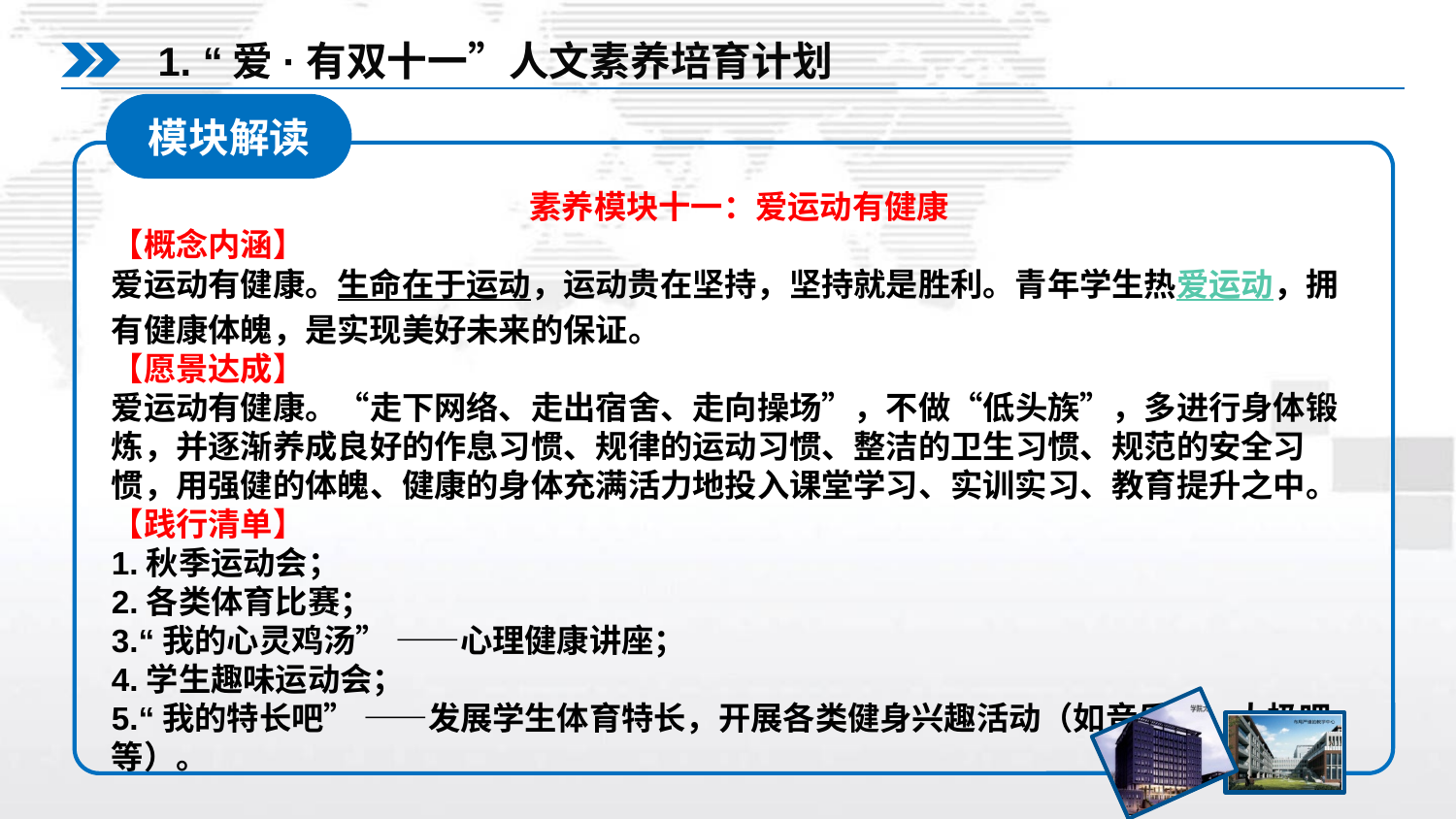

1. “爱·有双十一”人文素养培育计划

模块解读

素养模块十一：爱运动有健康
【概念内涵】
爱运动有健康。生命在于运动，运动贵在坚持，坚持就是胜利。青年学生热爱运动，拥有健康体魄，是实现美好未来的保证。
【愿景达成】
爱运动有健康。“走下网络、走出宿舍、走向操场”，不做“低头族”，多进行身体锻炼，并逐渐养成良好的作息习惯、规律的运动习惯、整洁的卫生习惯、规范的安全习惯，用强健的体魄、健康的身体充满活力地投入课堂学习、实训实习、教育提升之中。
【践行清单】
1.秋季运动会；
2.各类体育比赛；
3.“我的心灵鸡汤” ——心理健康讲座；
4.学生趣味运动会；
5.“我的特长吧” ——发展学生体育特长，开展各类健身兴趣活动（如音乐吧、太极吧等）。